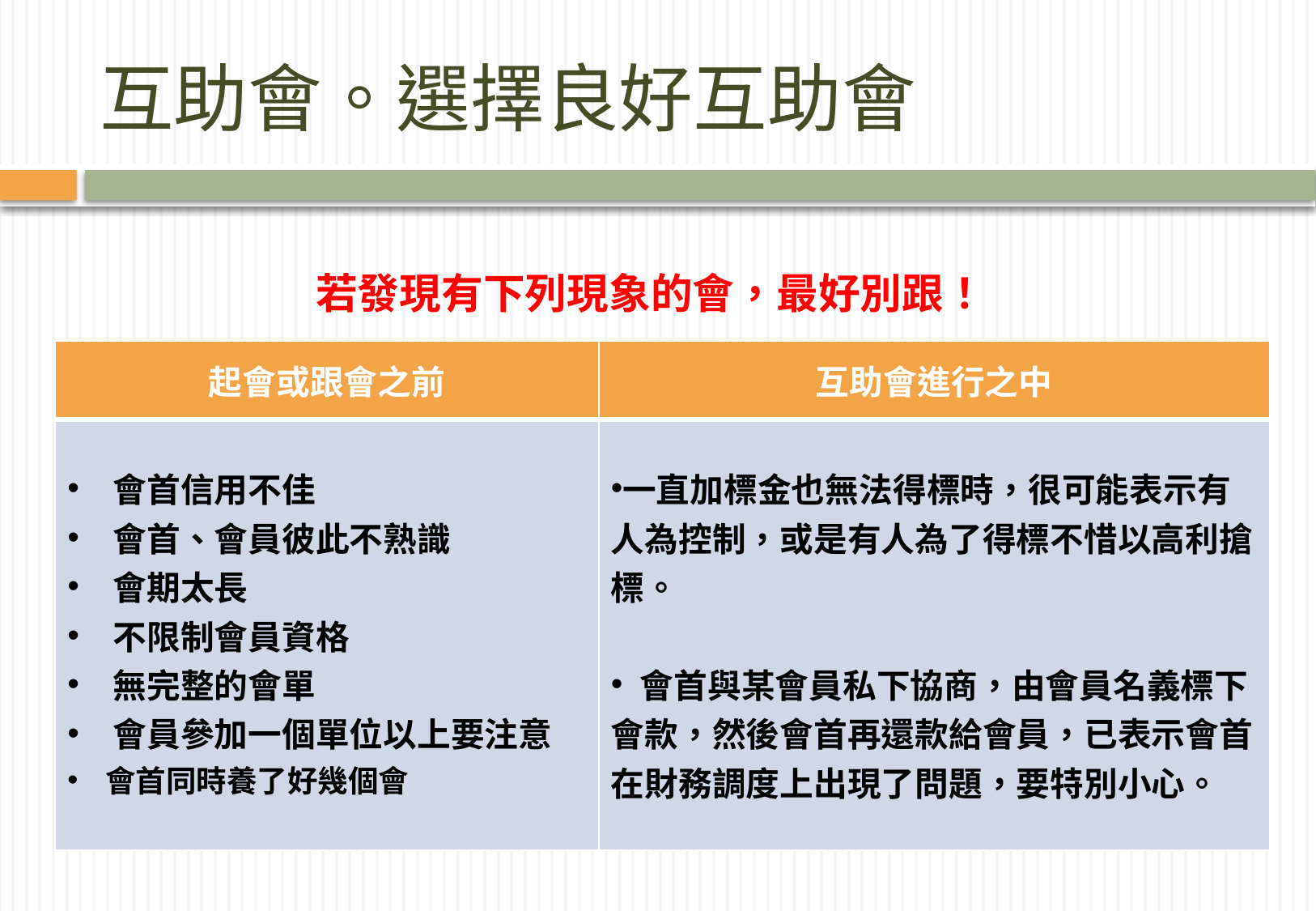

# 互助會。選擇良好互助會
若發現有下列現象的會，最好別跟！
| 起會或跟會之前 | 互助會進行之中 |
| --- | --- |
| 會首信用不佳 會首、會員彼此不熟識 會期太長 不限制會員資格 無完整的會單 會員參加一個單位以上要注意 會首同時養了好幾個會 | 一直加標金也無法得標時，很可能表示有人為控制，或是有人為了得標不惜以高利搶標。 會首與某會員私下協商，由會員名義標下會款，然後會首再還款給會員，已表示會首在財務調度上出現了問題，要特別小心。 |